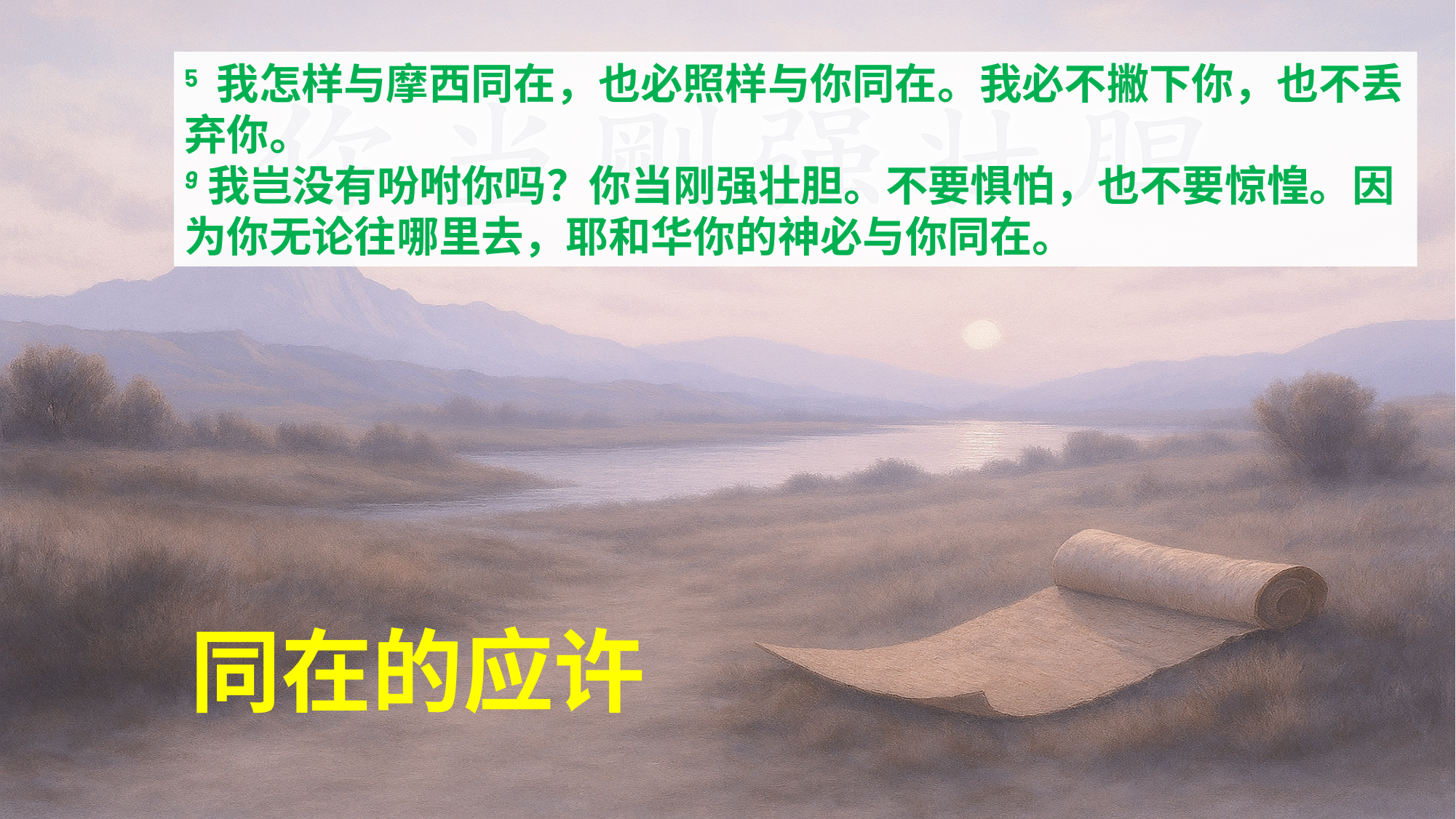

5 我怎样与摩西同在，也必照样与你同在。我必不撇下你，也不丢弃你。
9我岂没有吩咐你吗？你当刚强壮胆。不要惧怕，也不要惊惶。因为你无论往哪里去，耶和华你的神必与你同在。
# 同在的应许